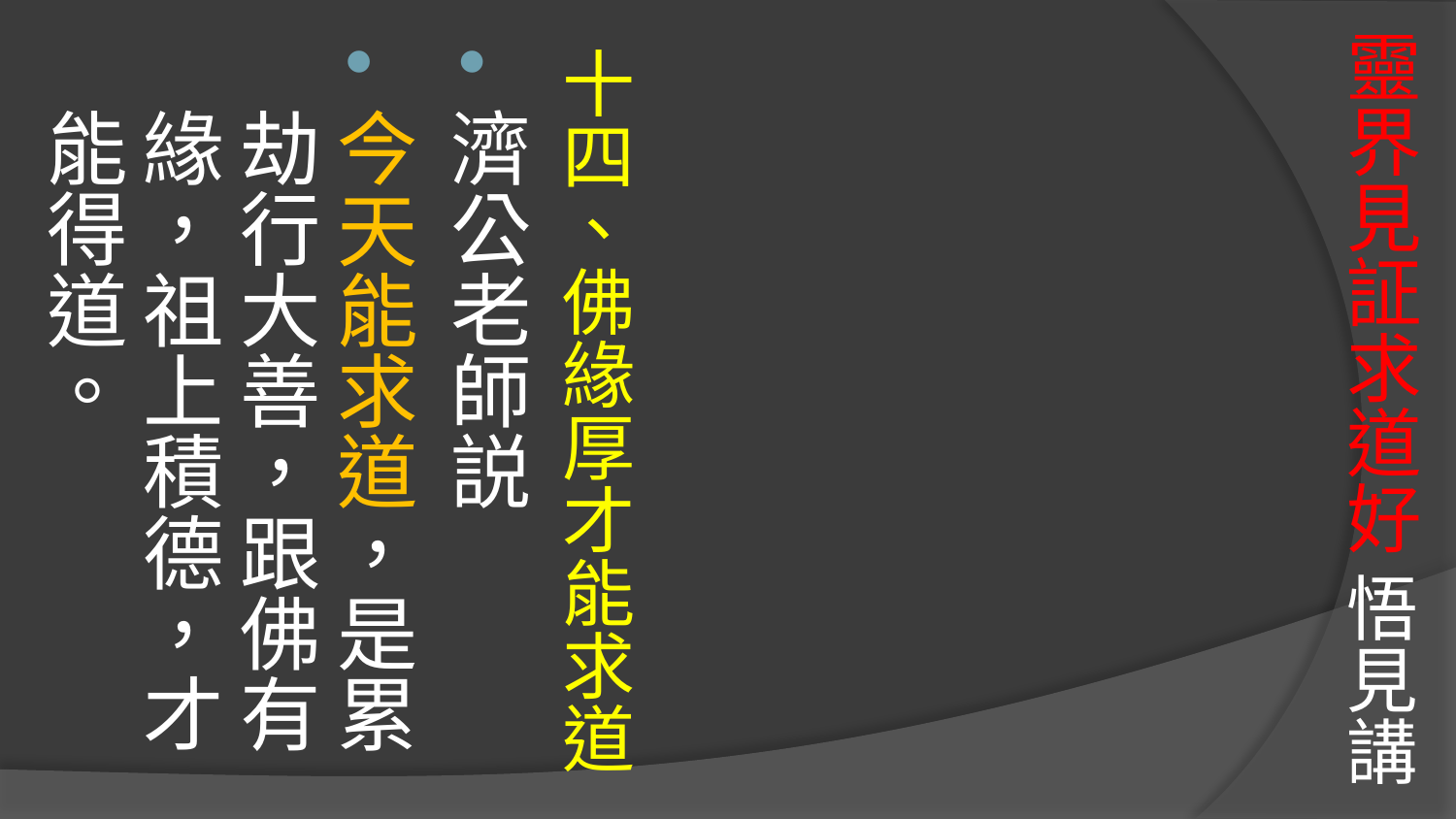

# 靈界見証求道好 悟見講
十四、佛緣厚才能求道
濟公老師説
今天能求道，是累劫行大善，跟佛有緣，祖上積德，才能得道。